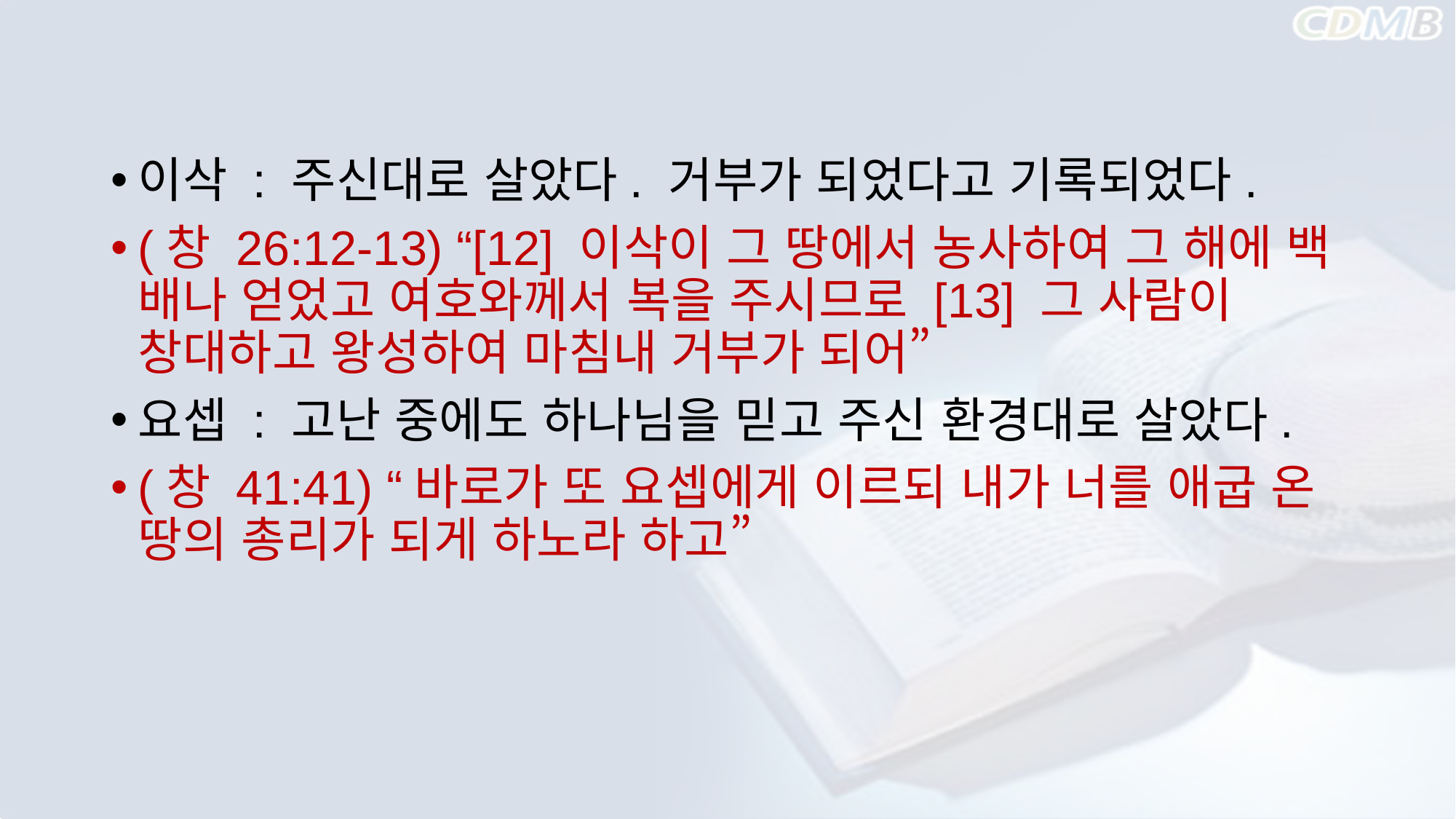

#
이삭 : 주신대로 살았다. 거부가 되었다고 기록되었다.
(창 26:12-13) “[12] 이삭이 그 땅에서 농사하여 그 해에 백 배나 얻었고 여호와께서 복을 주시므로 [13] 그 사람이 창대하고 왕성하여 마침내 거부가 되어”
요셉 : 고난 중에도 하나님을 믿고 주신 환경대로 살았다.
(창 41:41) “바로가 또 요셉에게 이르되 내가 너를 애굽 온 땅의 총리가 되게 하노라 하고”